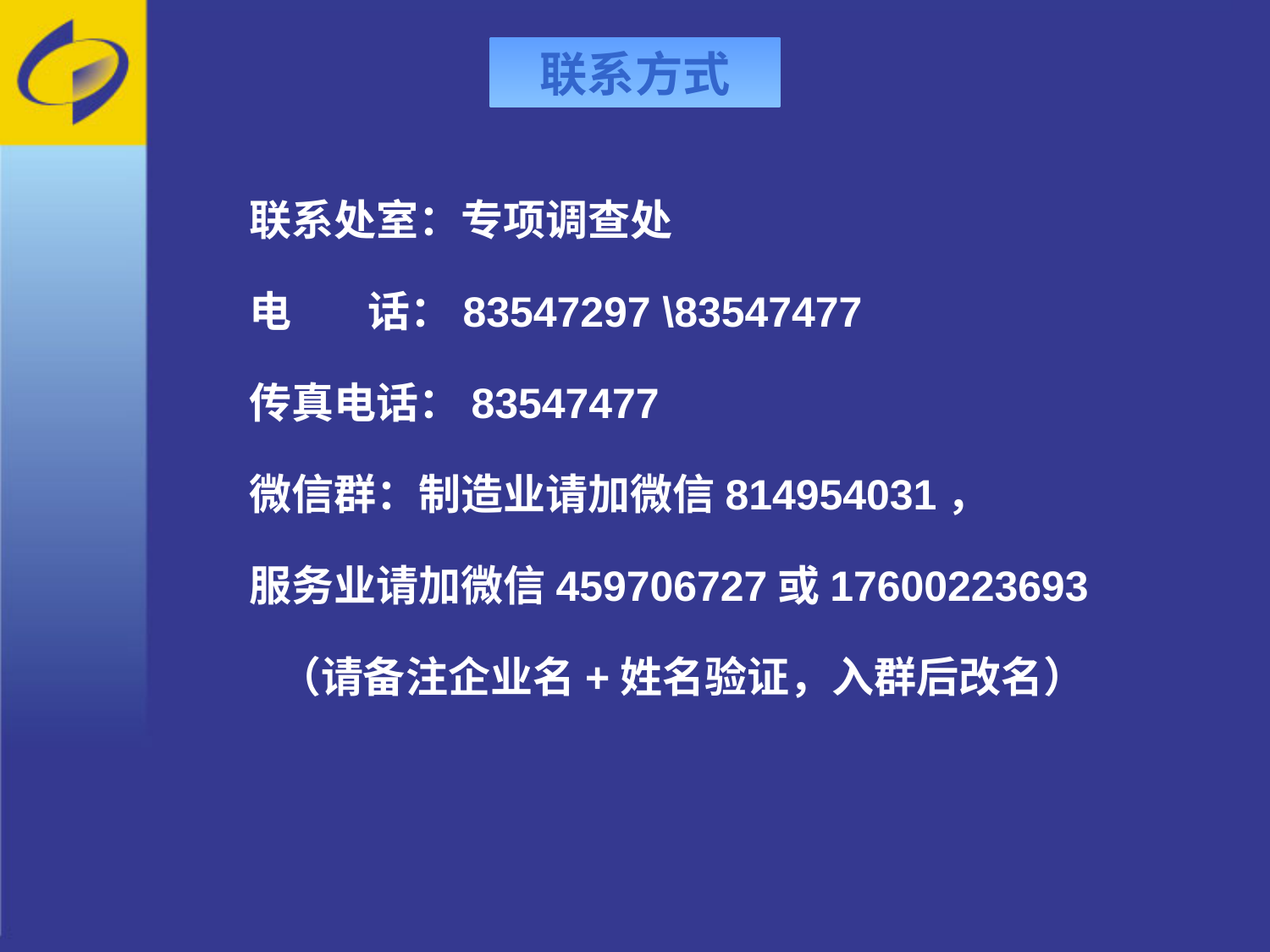

联系方式
联系处室：专项调查处
电        话：83547297 \83547477
传真电话：83547477
微信群：制造业请加微信814954031，
服务业请加微信459706727或17600223693
  （请备注企业名+姓名验证，入群后改名）